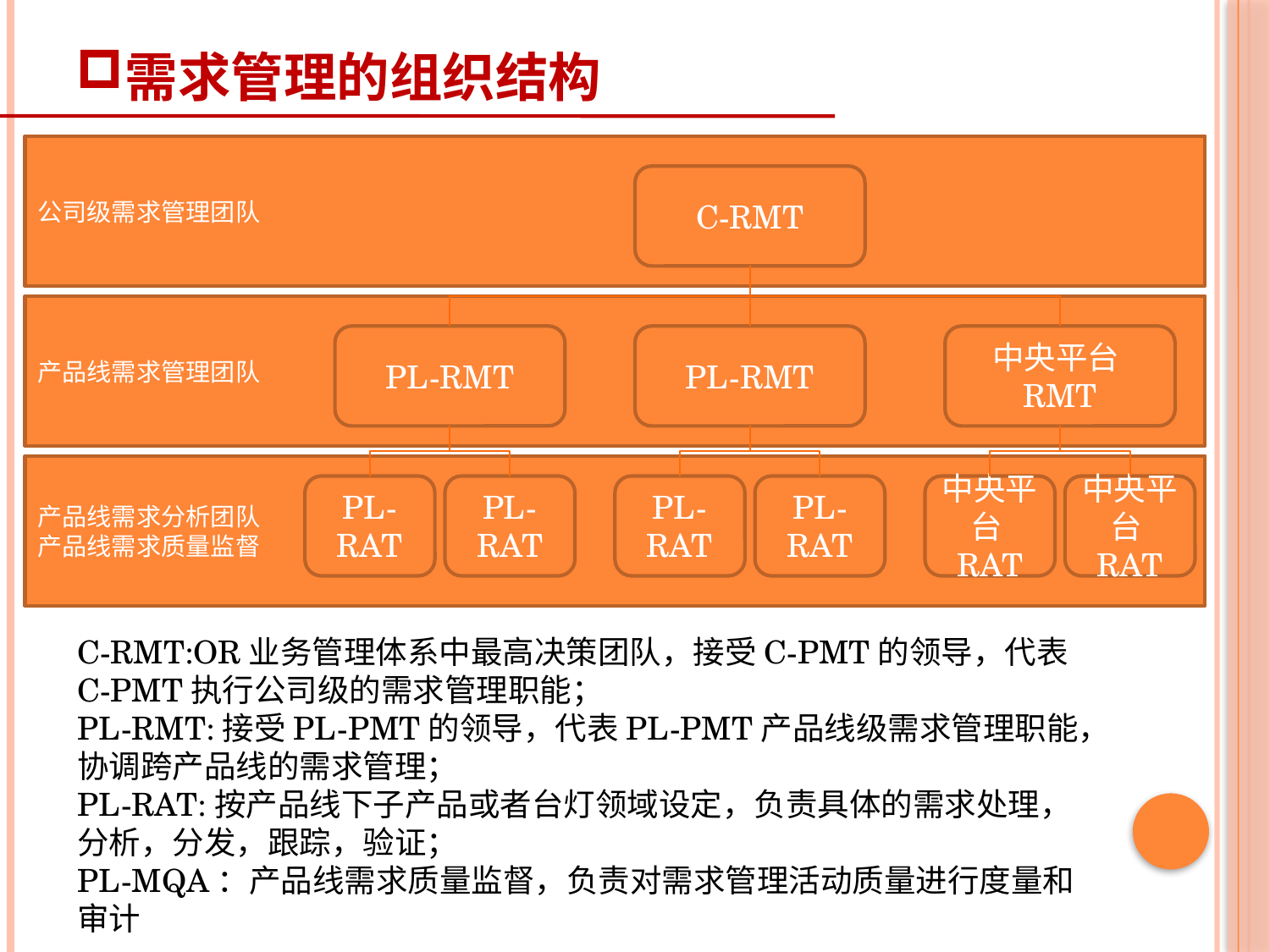

# 需求管理的组织结构
公司级需求管理团队
C-RMT
产品线需求管理团队
PL-RMT
PL-RMT
中央平台RMT
产品线需求分析团队
产品线需求质量监督
PL-RAT
PL-RAT
PL-RAT
PL-RAT
中央平台RAT
中央平台RAT
C-RMT:OR业务管理体系中最高决策团队，接受C-PMT的领导，代表C-PMT执行公司级的需求管理职能；
PL-RMT:接受PL-PMT的领导，代表PL-PMT产品线级需求管理职能，协调跨产品线的需求管理；
PL-RAT:按产品线下子产品或者台灯领域设定，负责具体的需求处理，分析，分发，跟踪，验证；
PL-MQA：产品线需求质量监督，负责对需求管理活动质量进行度量和审计